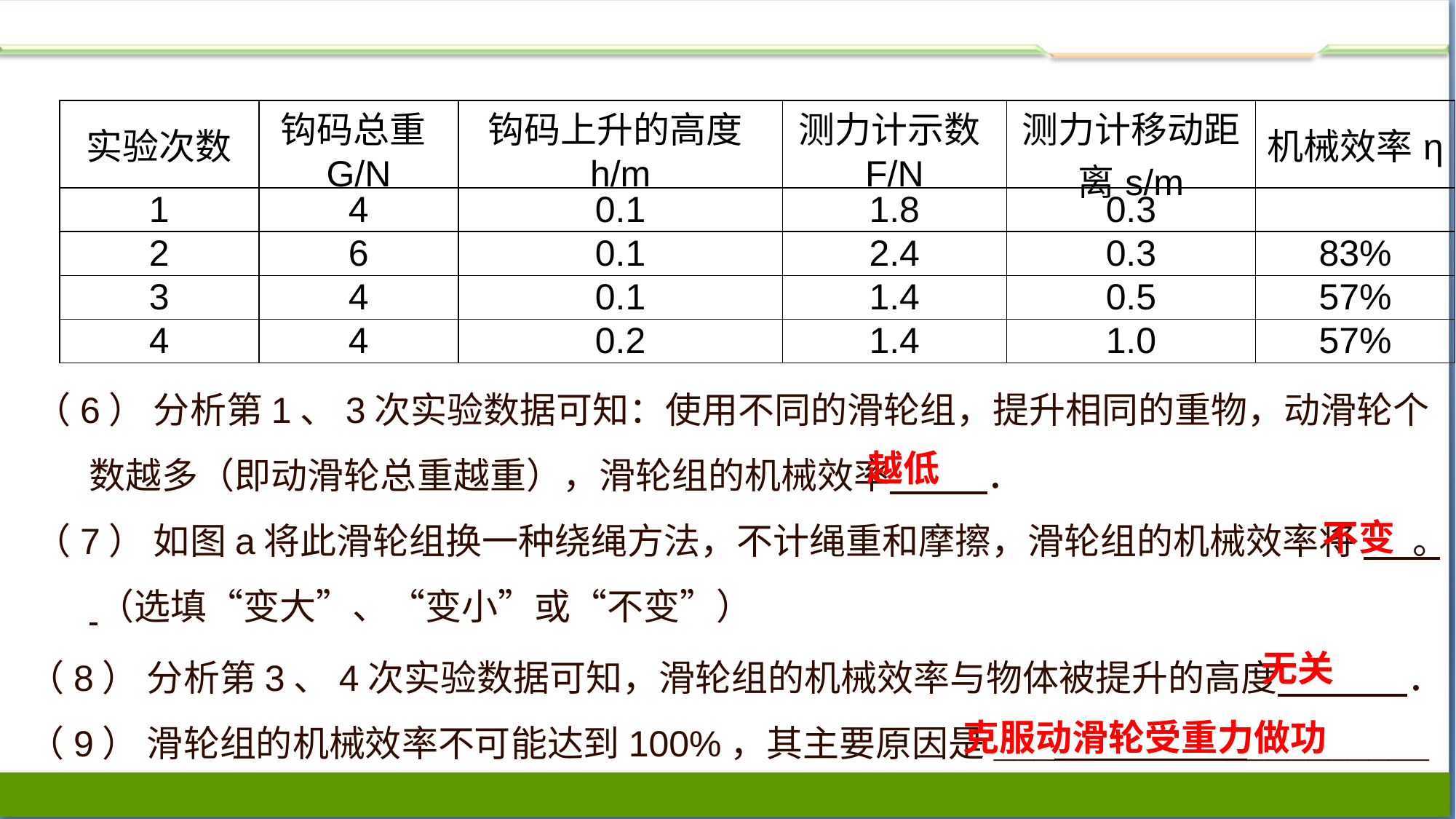

| 实验次数 | 钩码总重G/N | 钩码上升的高度h/m | 测力计示数F/N | 测力计移动距离s/m | 机械效率η |
| --- | --- | --- | --- | --- | --- |
| 1 | 4 | 0.1 | 1.8 | 0.3 |  |
| 2 | 6 | 0.1 | 2.4 | 0.3 | 83% |
| 3 | 4 | 0.1 | 1.4 | 0.5 | 57% |
| 4 | 4 | 0.2 | 1.4 | 1.0 | 57% |
（6） 分析第1、3次实验数据可知：使用不同的滑轮组，提升相同的重物，动滑轮个数越多（即动滑轮总重越重），滑轮组的机械效率　   　．
（7） 如图a将此滑轮组换一种绕绳方法，不计绳重和摩擦，滑轮组的机械效率将       。 （选填“变大”、“变小”或“不变”）
越低
不变
无关
（8） 分析第3、4次实验数据可知，滑轮组的机械效率与物体被提升的高度　  　     ．
（9） 滑轮组的机械效率不可能达到100%，其主要原因是_____             __________
克服动滑轮受重力做功